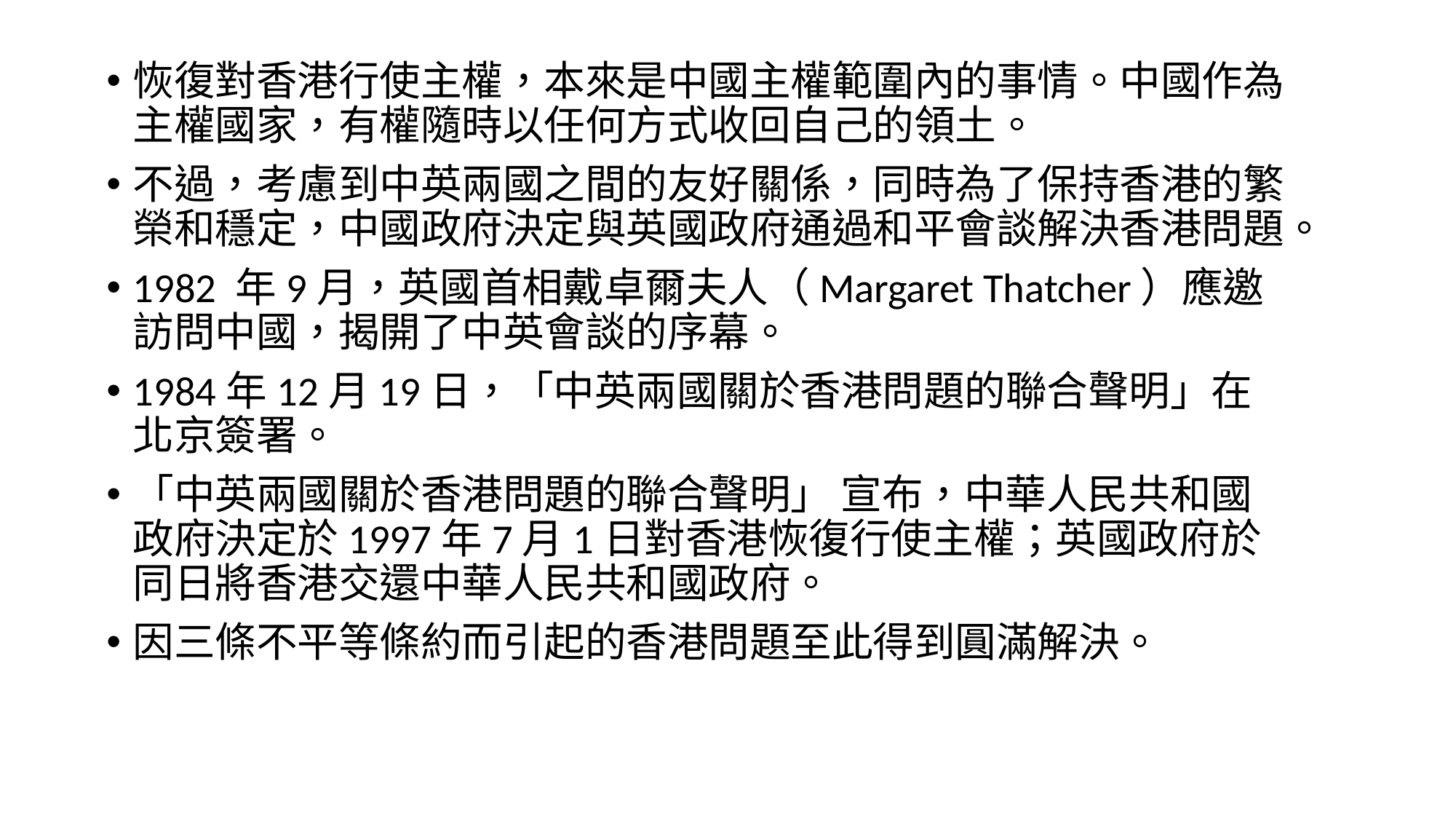

恢復對香港行使主權，本來是中國主權範圍內的事情。中國作為主權國家，有權隨時以任何方式收回自己的領土。
不過，考慮到中英兩國之間的友好關係，同時為了保持香港的繁榮和穩定，中國政府決定與英國政府通過和平會談解決香港問題。
1982 年9月，英國首相戴卓爾夫人（Margaret Thatcher）應邀訪問中國，揭開了中英會談的序幕。
1984年12月19日，「中英兩國關於香港問題的聯合聲明」在北京簽署。
「中英兩國關於香港問題的聯合聲明」 宣布，中華人民共和國政府決定於1997年7月1日對香港恢復行使主權；英國政府於同日將香港交還中華人民共和國政府。
因三條不平等條約而引起的香港問題至此得到圓滿解決。
#